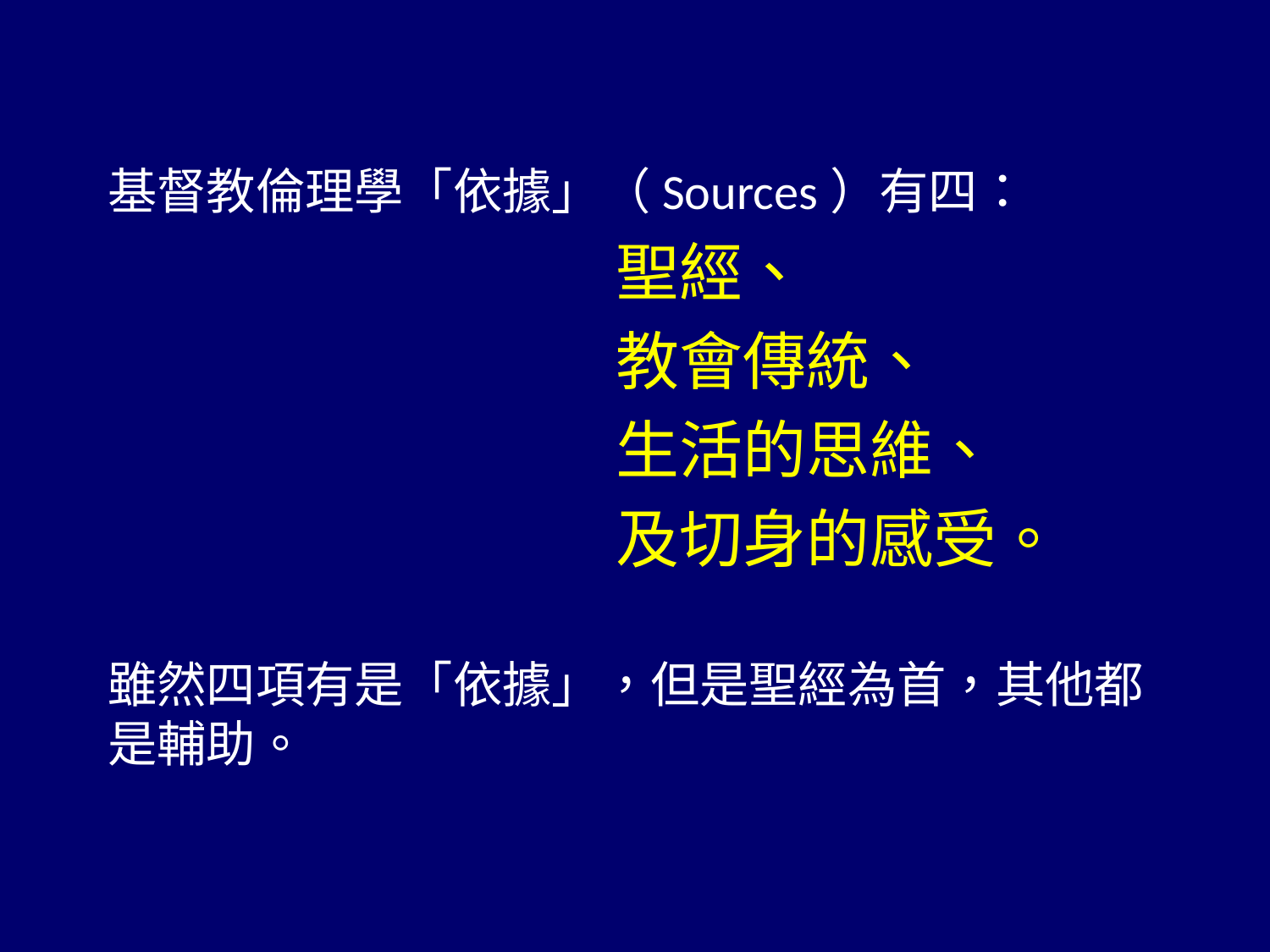

基督教倫理學「依據」（Sources）有四：
				聖經、
				教會傳統、
				生活的思維、
				及切身的感受。

雖然四項有是「依據」，但是聖經為首，其他都是輔助。